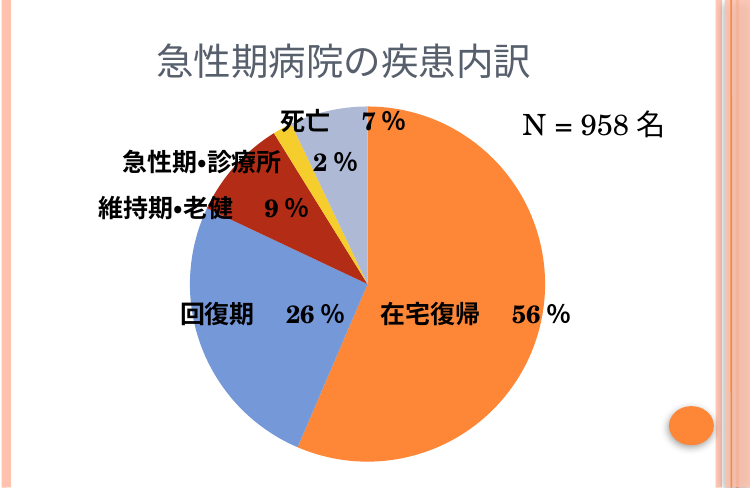

急性期病院の疾患内訳
死亡　7％
N = 958名

### Chart

| Category |  |
|---|---|
| 在宅復帰 | 543.0 |
| 回復期 | 246.0 |
| 維持期・老健 | 88.0 |
| 急性期・診療所 | 17.0 |
| 死亡 | 68.0 |
急性期・診療所　2％
維持期・老健　9％
回復期　26％
在宅復帰　56％